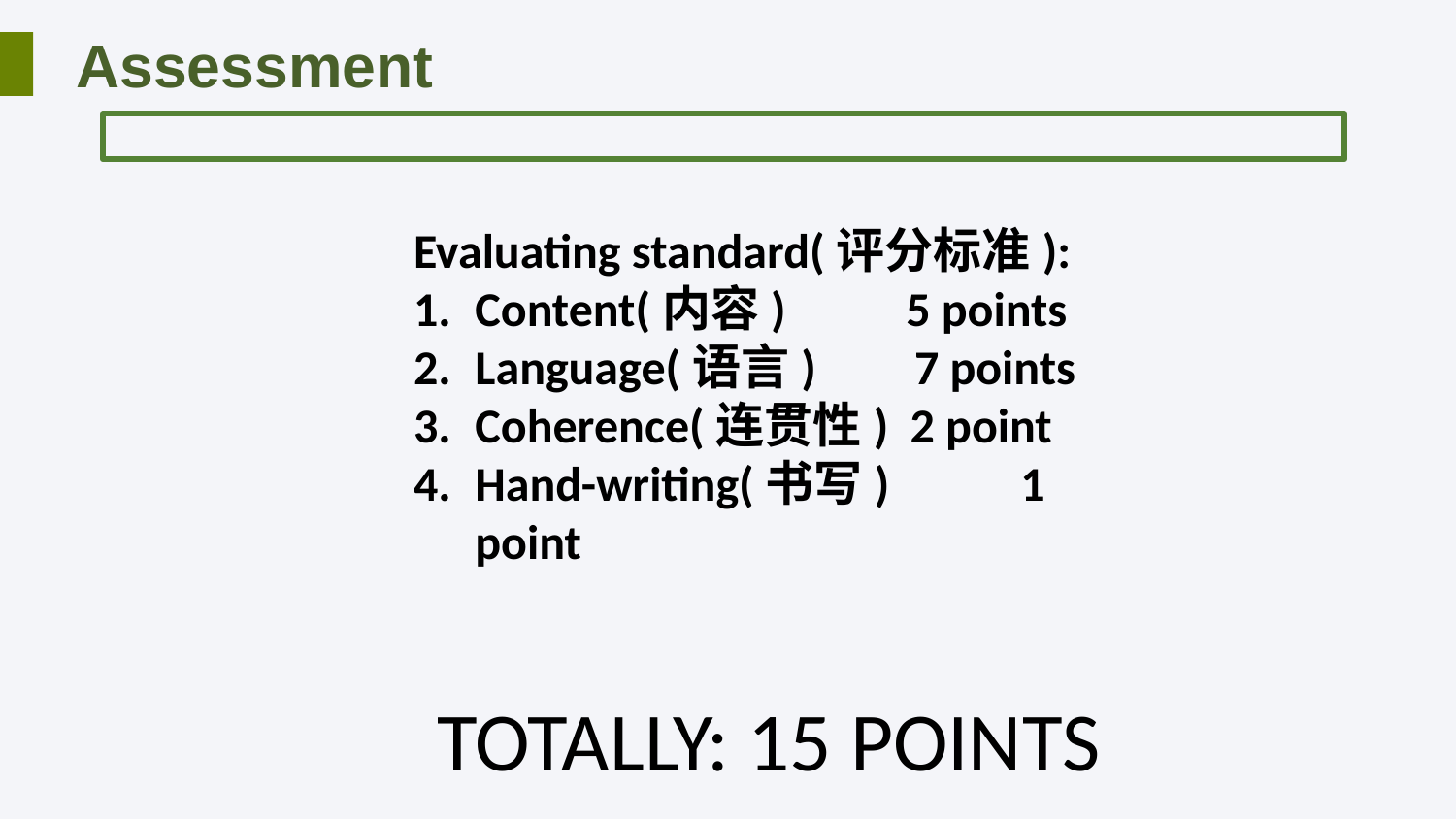

Assessment

Evaluating standard(评分标准):
Content(内容)           5 points
Language(语言)         7 points
Coherence(连贯性)  2 point
Hand-writing(书写)            1 point
TOTALLY: 15 POINTS